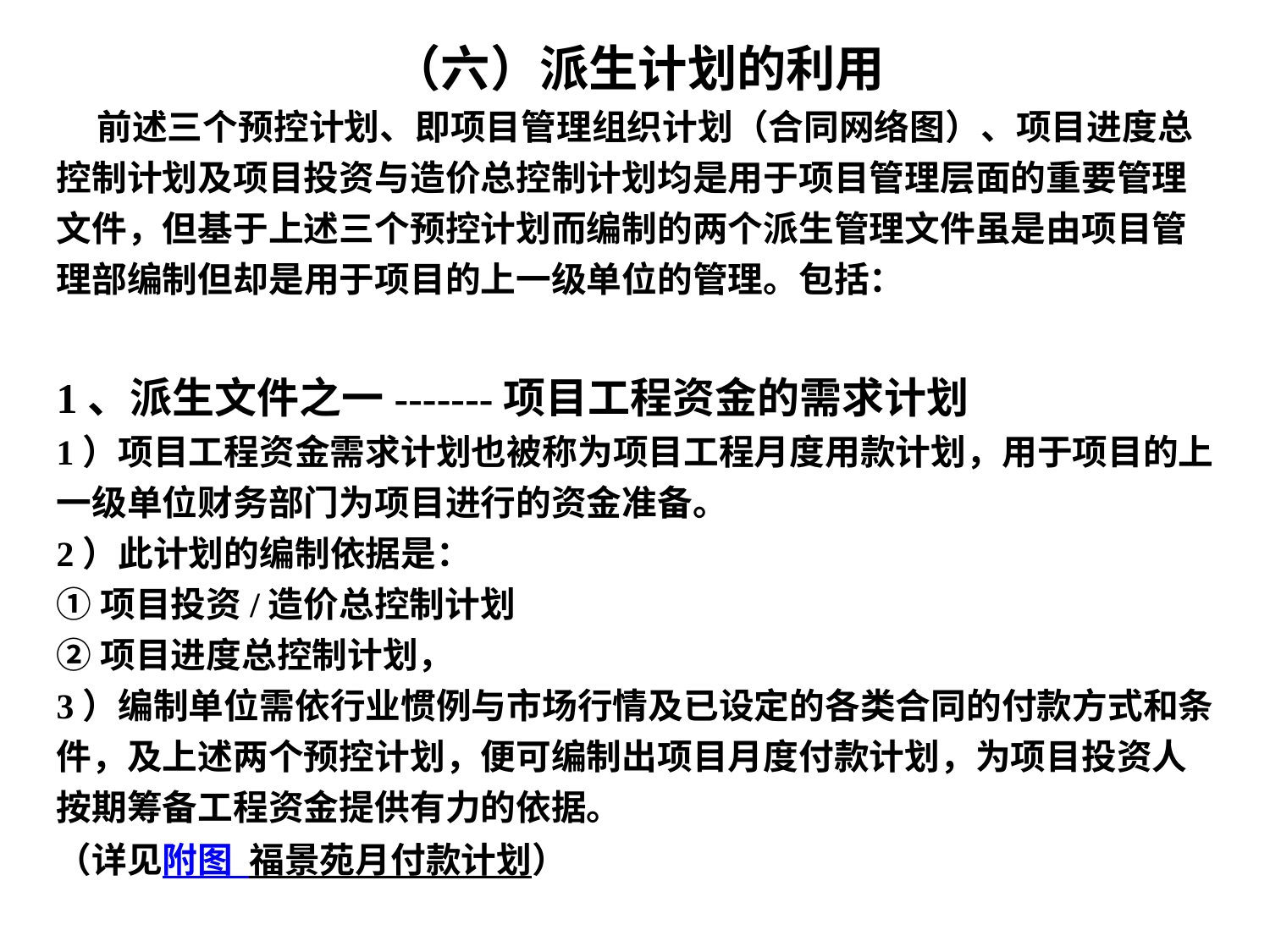

（六）派生计划的利用
    前述三个预控计划、即项目管理组织计划（合同网络图）、项目进度总控制计划及项目投资与造价总控制计划均是用于项目管理层面的重要管理文件，但基于上述三个预控计划而编制的两个派生管理文件虽是由项目管理部编制但却是用于项目的上一级单位的管理。包括：

1、派生文件之一-------项目工程资金的需求计划
1）项目工程资金需求计划也被称为项目工程月度用款计划，用于项目的上一级单位财务部门为项目进行的资金准备。
2）此计划的编制依据是：
①项目投资/造价总控制计划
②项目进度总控制计划，
3）编制单位需依行业惯例与市场行情及已设定的各类合同的付款方式和条件，及上述两个预控计划，便可编制出项目月度付款计划，为项目投资人按期筹备工程资金提供有力的依据。
（详见附图  福景苑月付款计划）